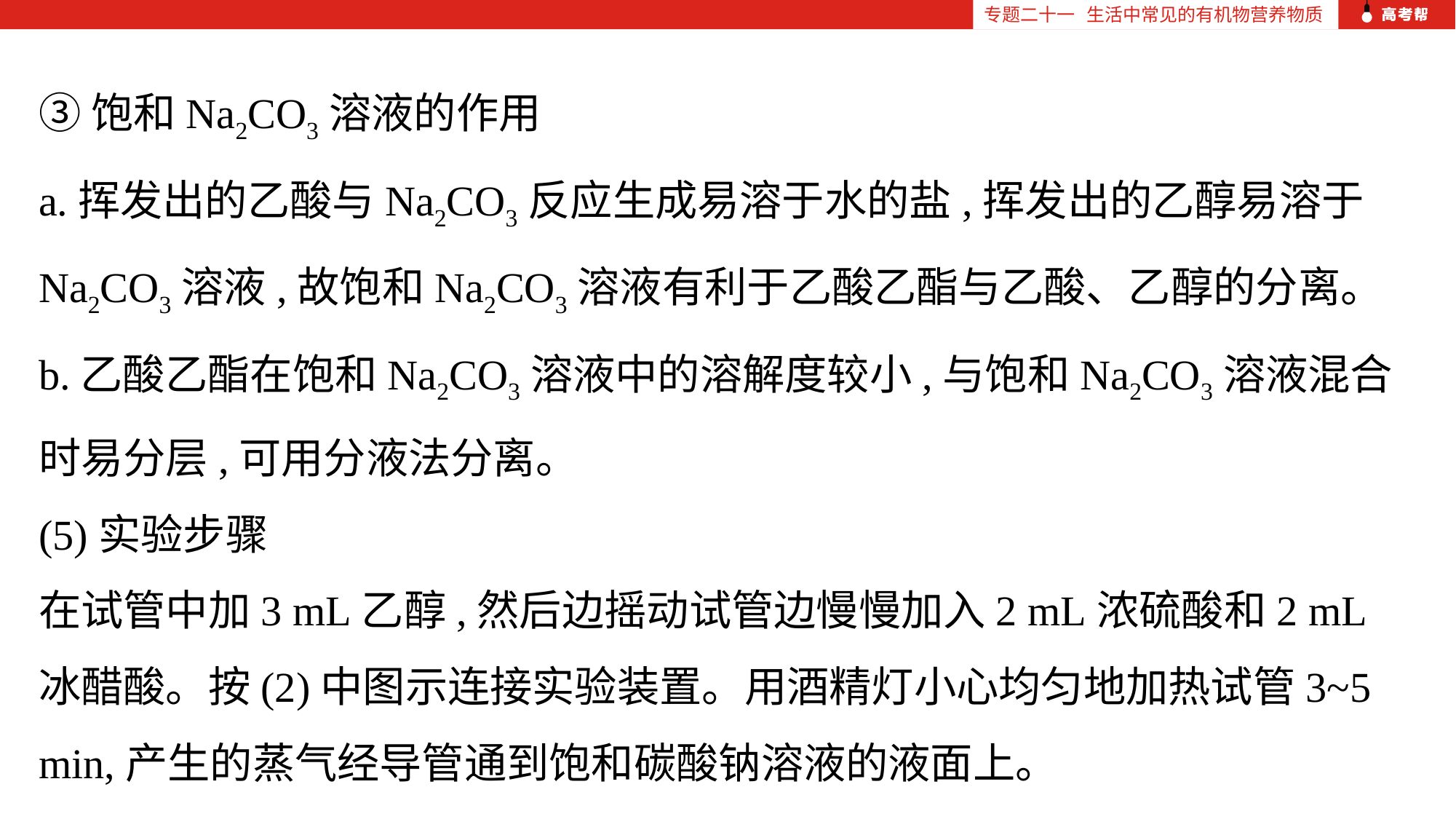

专题二十一   生活中常见的有机物营养物质
③饱和Na2CO3溶液的作用
a.挥发出的乙酸与Na2CO3反应生成易溶于水的盐,挥发出的乙醇易溶于Na2CO3溶液,故饱和Na2CO3溶液有利于乙酸乙酯与乙酸、乙醇的分离。
b.乙酸乙酯在饱和Na2CO3溶液中的溶解度较小,与饱和Na2CO3溶液混合时易分层,可用分液法分离。
(5)实验步骤
在试管中加3 mL乙醇,然后边摇动试管边慢慢加入2 mL浓硫酸和2 mL 冰醋酸。按(2)中图示连接实验装置。用酒精灯小心均匀地加热试管3~5 min,产生的蒸气经导管通到饱和碳酸钠溶液的液面上。